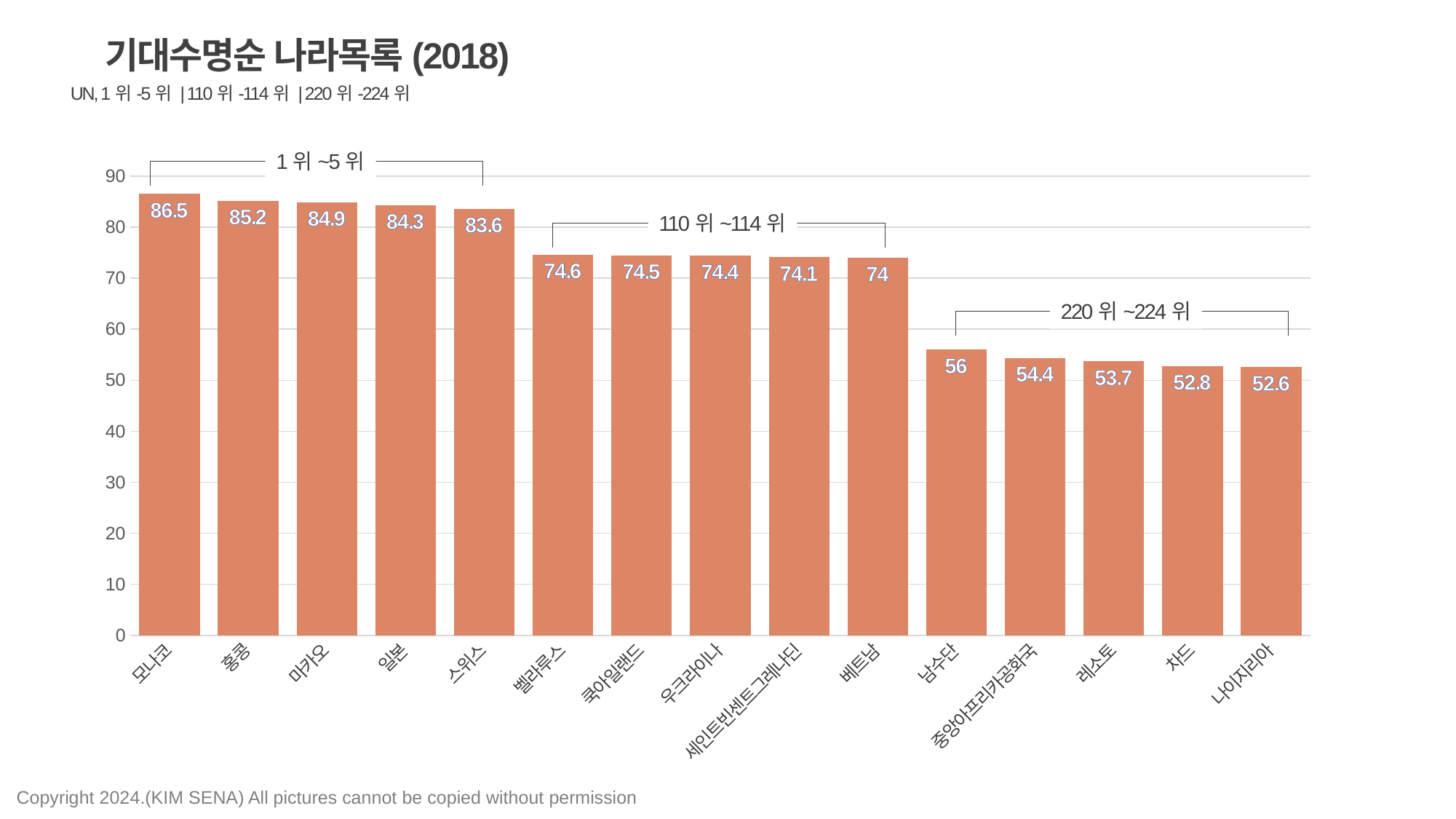

기대수명순 나라목록(2018)

UN, 1위-5위 | 110위-114위 | 220위-224위
1위~5위

### Chart

| Category | 전체 |
|---|---|
| 모나코 | 86.5 |
| 홍콩 | 85.2 |
| 마카오 | 84.9 |
| 일본 | 84.3 |
| 스위스 | 83.6 |
| 벨라루스 | 74.6 |
| 쿡아일랜드 | 74.5 |
| 우크라이나 | 74.4 |
| 세인트빈센트그레나딘 | 74.1 |
| 베트남 | 74.0 |
| 남수단 | 56.0 |
| 중앙아프리카공화국 | 54.4 |
| 레소토 | 53.7 |
| 차드 | 52.8 |
| 나이지리아 | 52.6 |
110위~114위
220위~224위